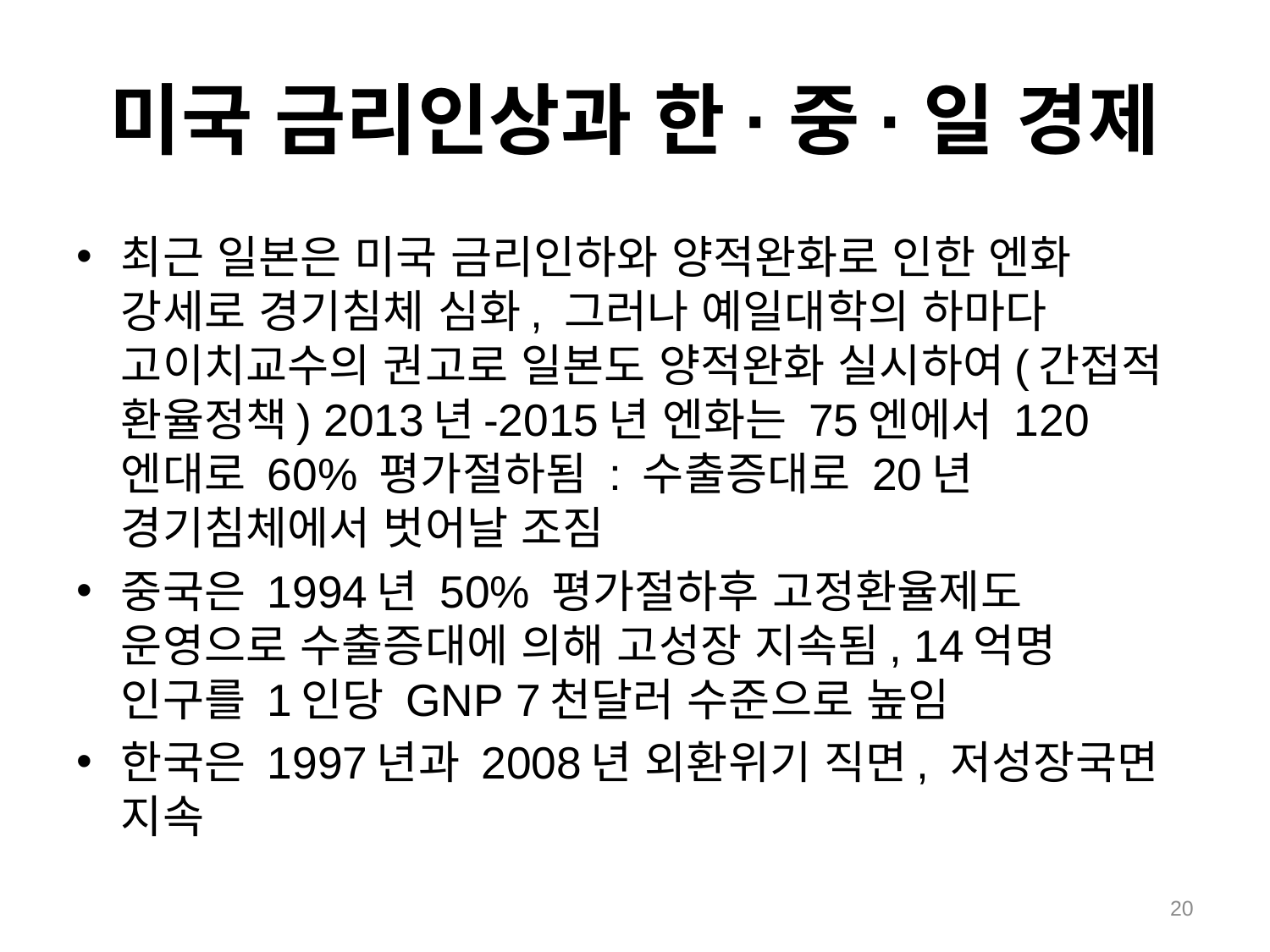

# 미국 금리인상과 한·중·일 경제
최근 일본은 미국 금리인하와 양적완화로 인한 엔화 강세로 경기침체 심화, 그러나 예일대학의 하마다 고이치교수의 권고로 일본도 양적완화 실시하여(간접적 환율정책) 2013년-2015년 엔화는 75엔에서 120엔대로 60% 평가절하됨 : 수출증대로 20년 경기침체에서 벗어날 조짐
중국은 1994년 50% 평가절하후 고정환율제도 운영으로 수출증대에 의해 고성장 지속됨, 14억명 인구를 1인당 GNP 7천달러 수준으로 높임
한국은 1997년과 2008년 외환위기 직면, 저성장국면 지속
20